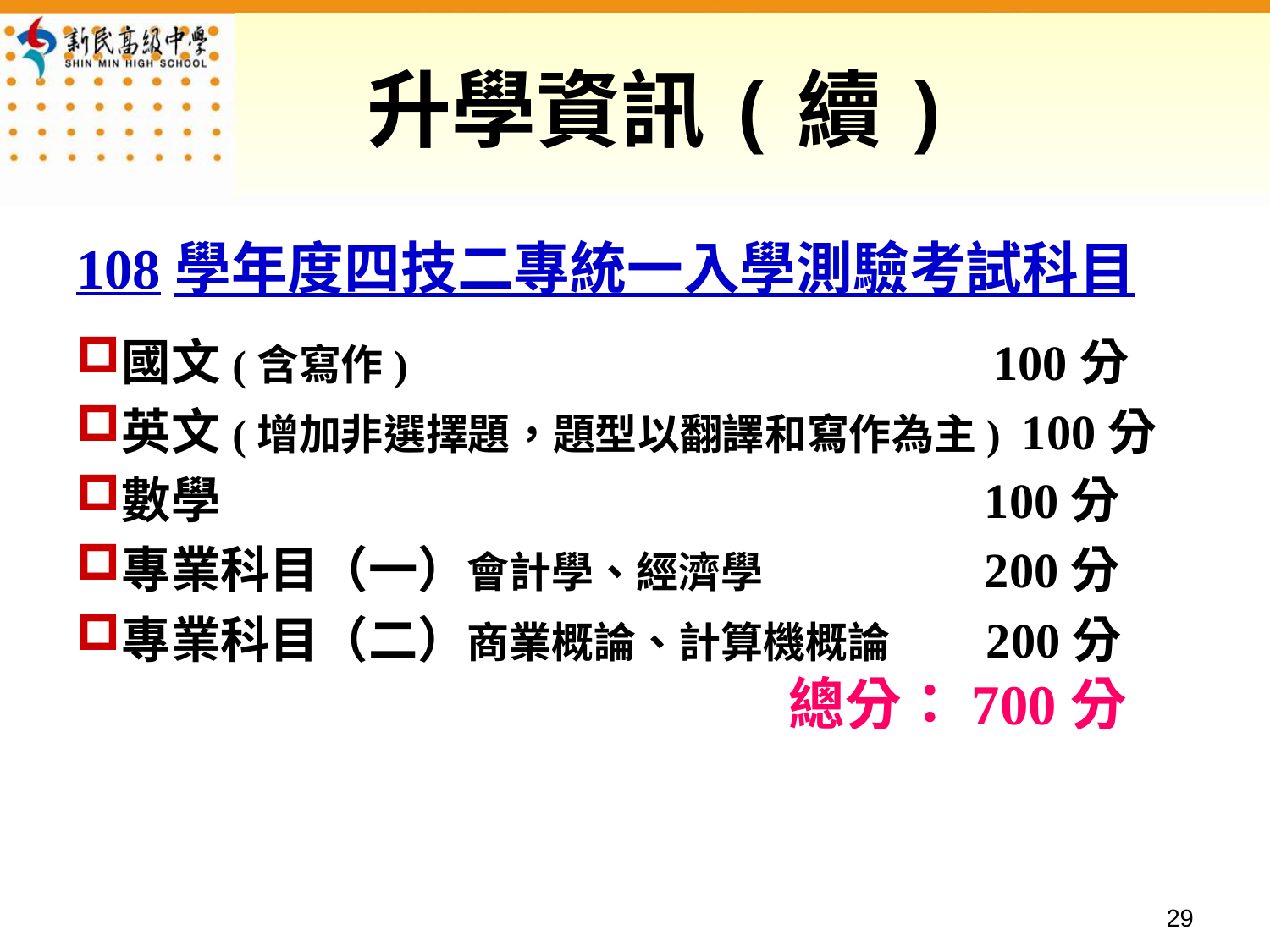

# 升學資訊(續)
108學年度四技二專統一入學測驗考試科目
國文(含寫作) 			                       100分
英文(增加非選擇題，題型以翻譯和寫作為主)  100分
數學					            100分
專業科目（一）會計學、經濟學	            200分
專業科目（二）商業概論、計算機概論         200分
					      總分：700分
29